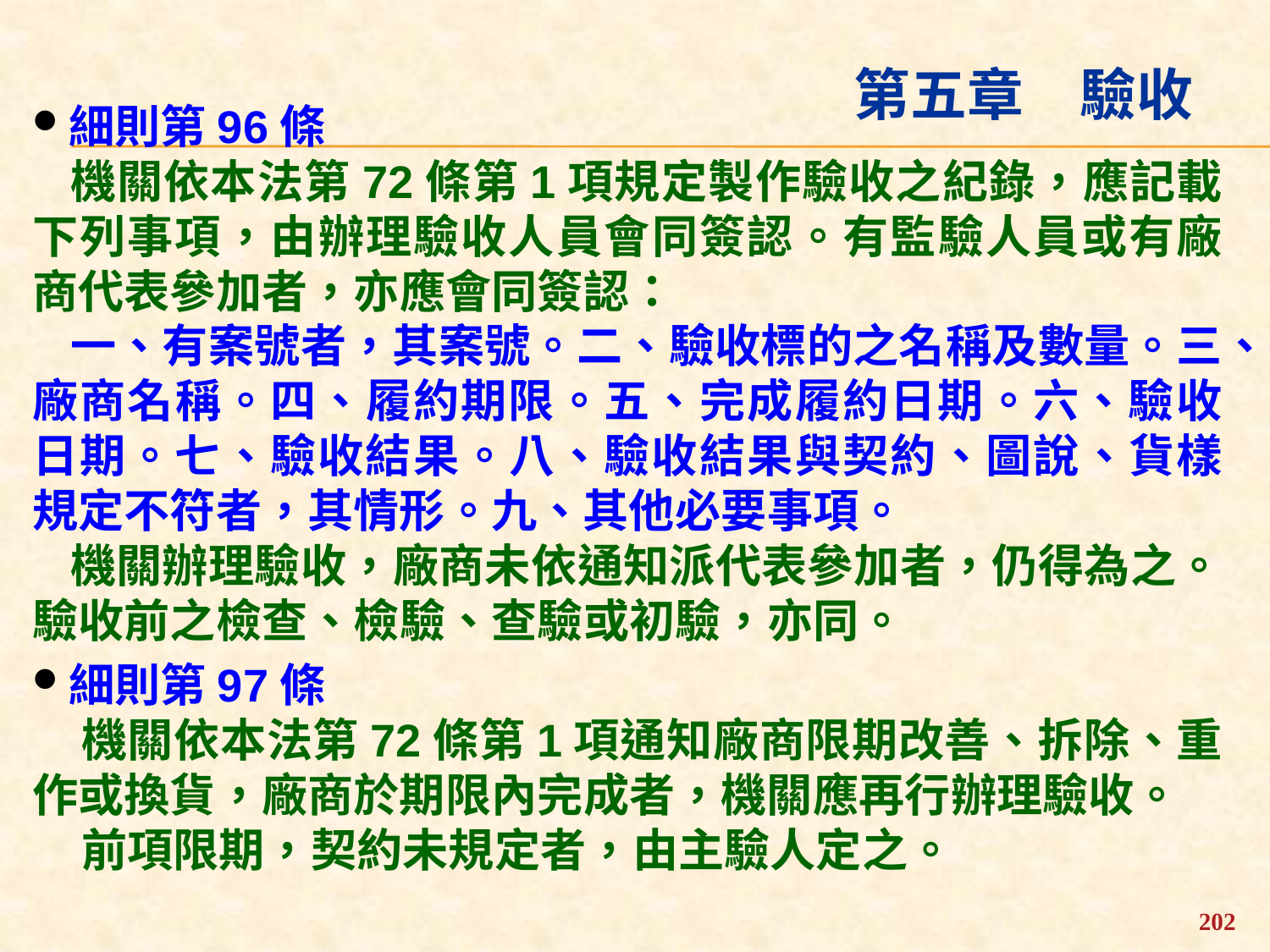

第五章　驗收
細則第96條
機關依本法第72條第1項規定製作驗收之紀錄，應記載下列事項，由辦理驗收人員會同簽認。有監驗人員或有廠商代表參加者，亦應會同簽認：
一、有案號者，其案號。二、驗收標的之名稱及數量。三、廠商名稱。四、履約期限。五、完成履約日期。六、驗收日期。七、驗收結果。八、驗收結果與契約、圖說、貨樣規定不符者，其情形。九、其他必要事項。
機關辦理驗收，廠商未依通知派代表參加者，仍得為之。驗收前之檢查、檢驗、查驗或初驗，亦同。
細則第97條
機關依本法第72條第1項通知廠商限期改善、拆除、重作或換貨，廠商於期限內完成者，機關應再行辦理驗收。
前項限期，契約未規定者，由主驗人定之。
202